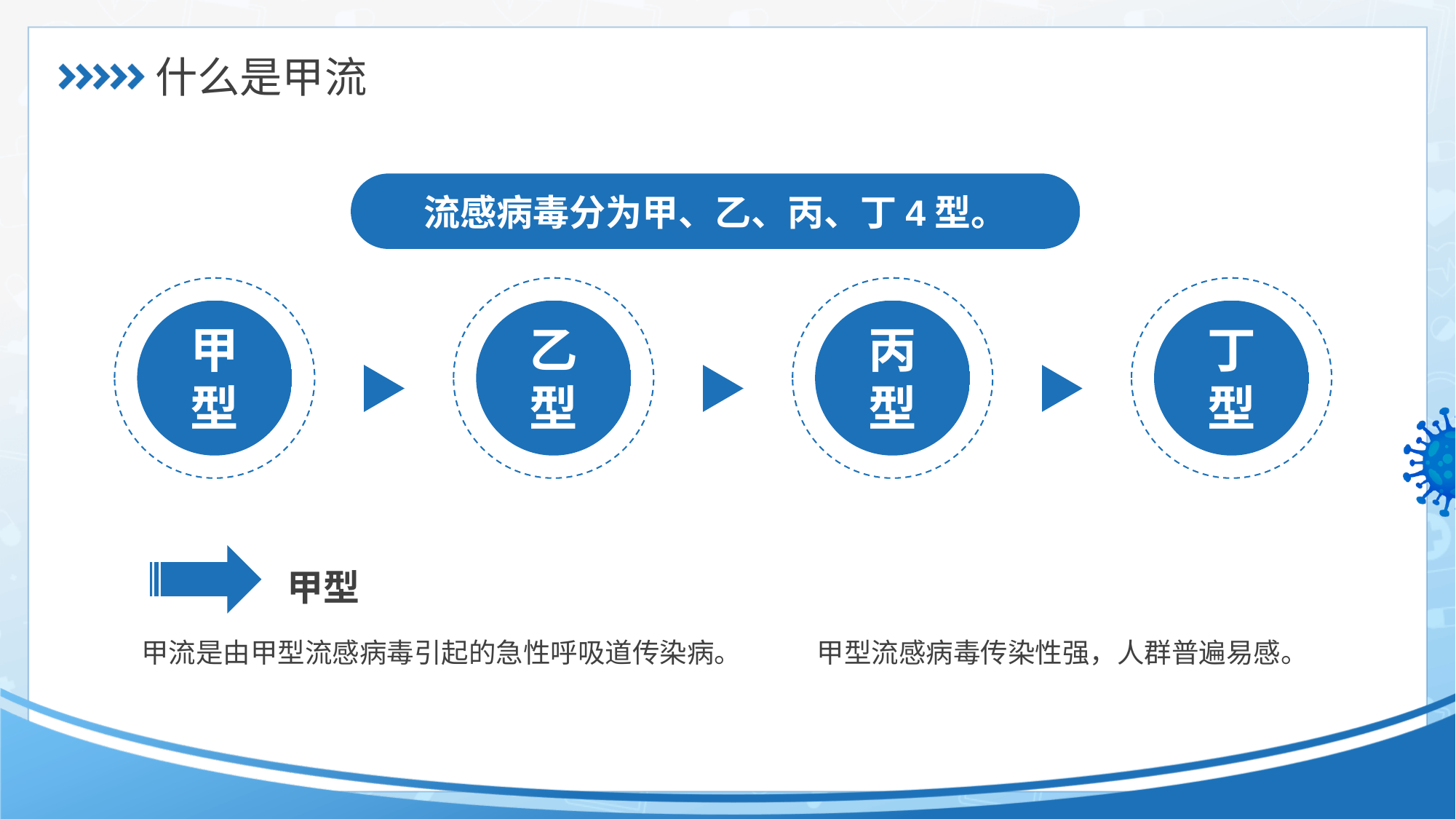

https://www.ypppt.com/
流感病毒分为甲、乙、丙、丁4型。

甲型

乙型

丙型

丁型

甲型

甲流是由甲型流感病毒引起的急性呼吸道传染病。
甲型流感病毒传染性强，人群普遍易感。